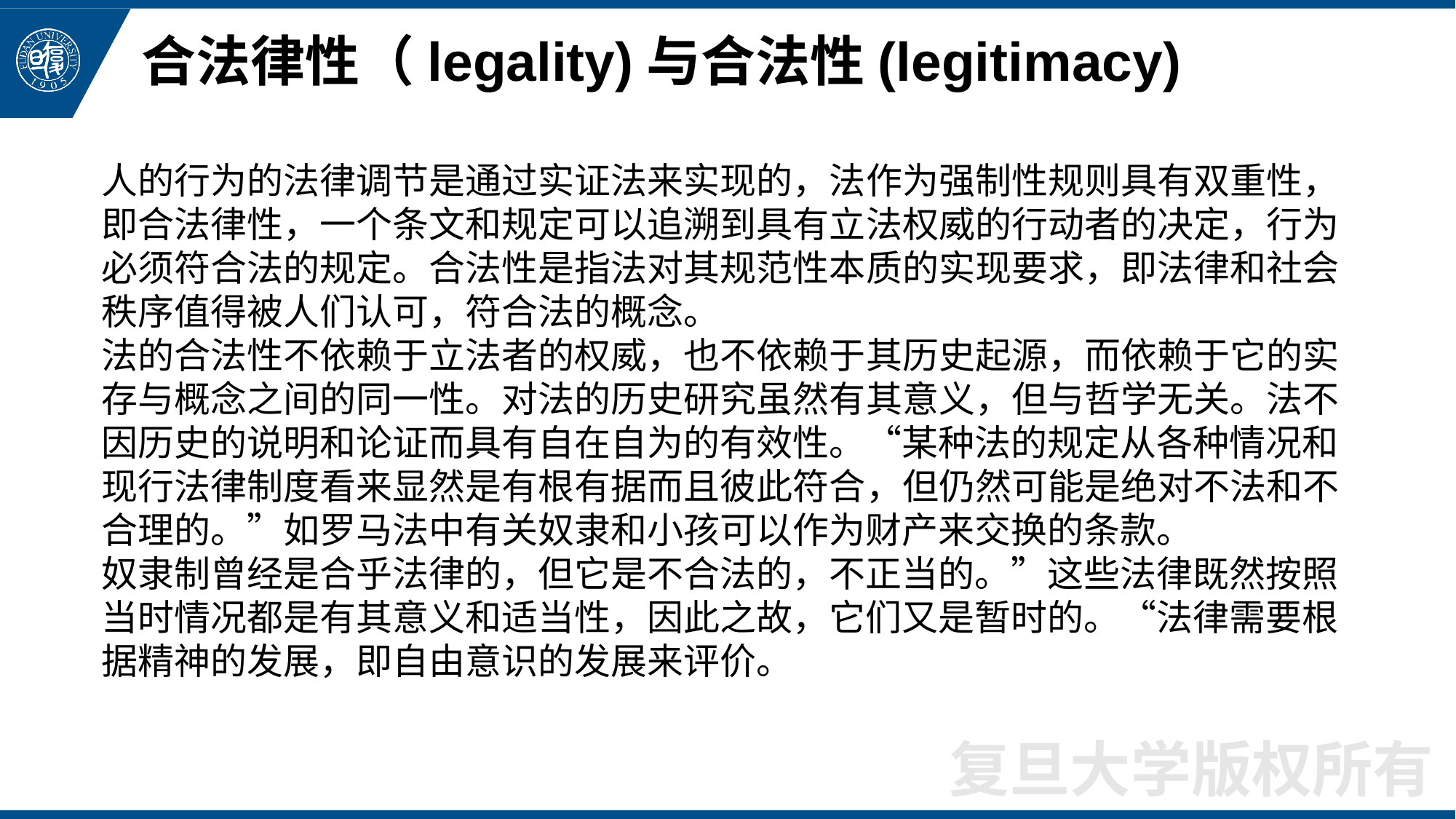

# 合法律性（legality)与合法性(legitimacy)
人的行为的法律调节是通过实证法来实现的，法作为强制性规则具有双重性，即合法律性，一个条文和规定可以追溯到具有立法权威的行动者的决定，行为必须符合法的规定。合法性是指法对其规范性本质的实现要求，即法律和社会秩序值得被人们认可，符合法的概念。
法的合法性不依赖于立法者的权威，也不依赖于其历史起源，而依赖于它的实存与概念之间的同一性。对法的历史研究虽然有其意义，但与哲学无关。法不因历史的说明和论证而具有自在自为的有效性。“某种法的规定从各种情况和现行法律制度看来显然是有根有据而且彼此符合，但仍然可能是绝对不法和不合理的。”如罗马法中有关奴隶和小孩可以作为财产来交换的条款。
奴隶制曾经是合乎法律的，但它是不合法的，不正当的。”这些法律既然按照当时情况都是有其意义和适当性，因此之故，它们又是暂时的。“法律需要根据精神的发展，即自由意识的发展来评价。